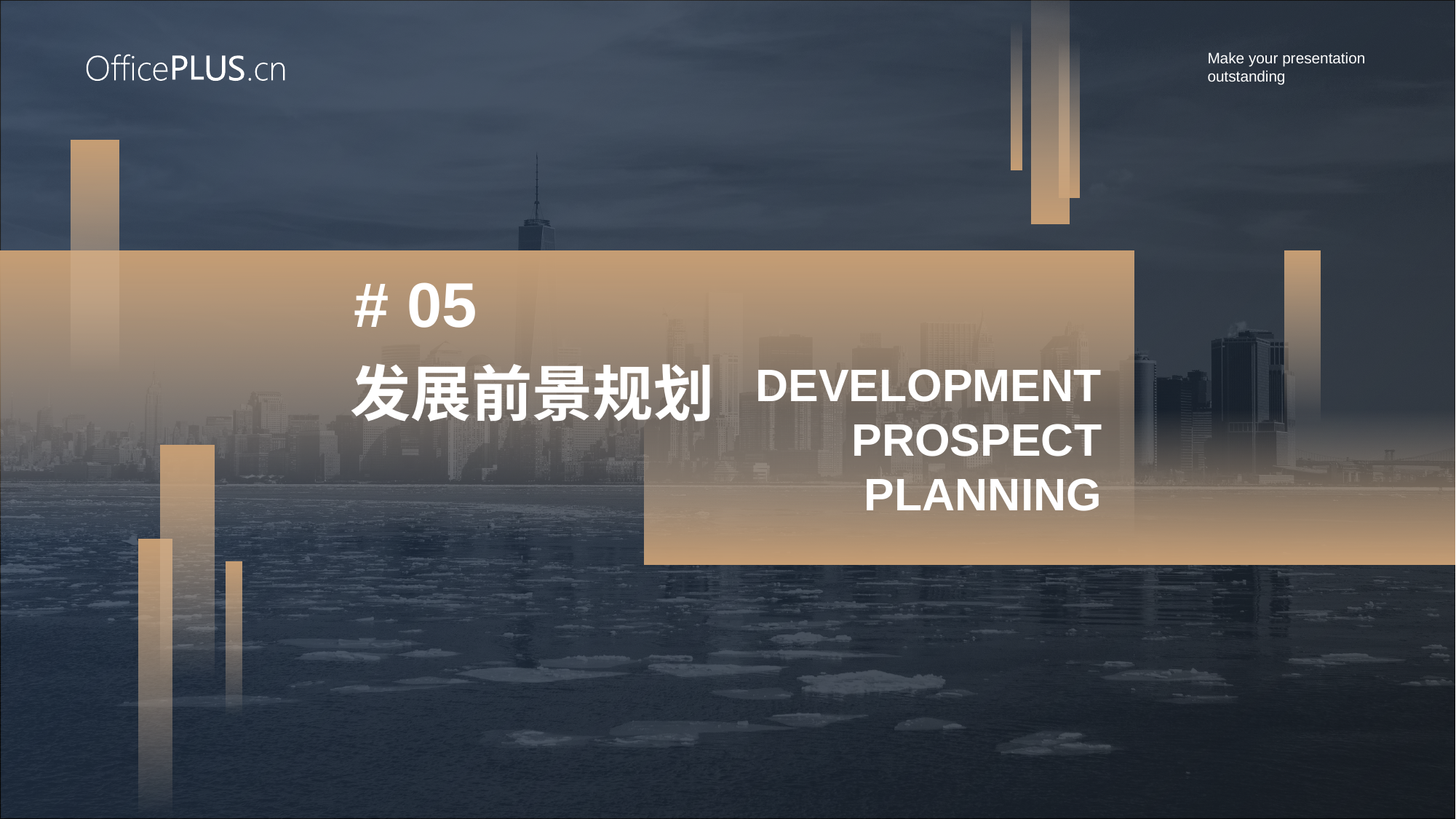

Project Background Introduction

# 05
发展前景规划
Development Prospect Planning